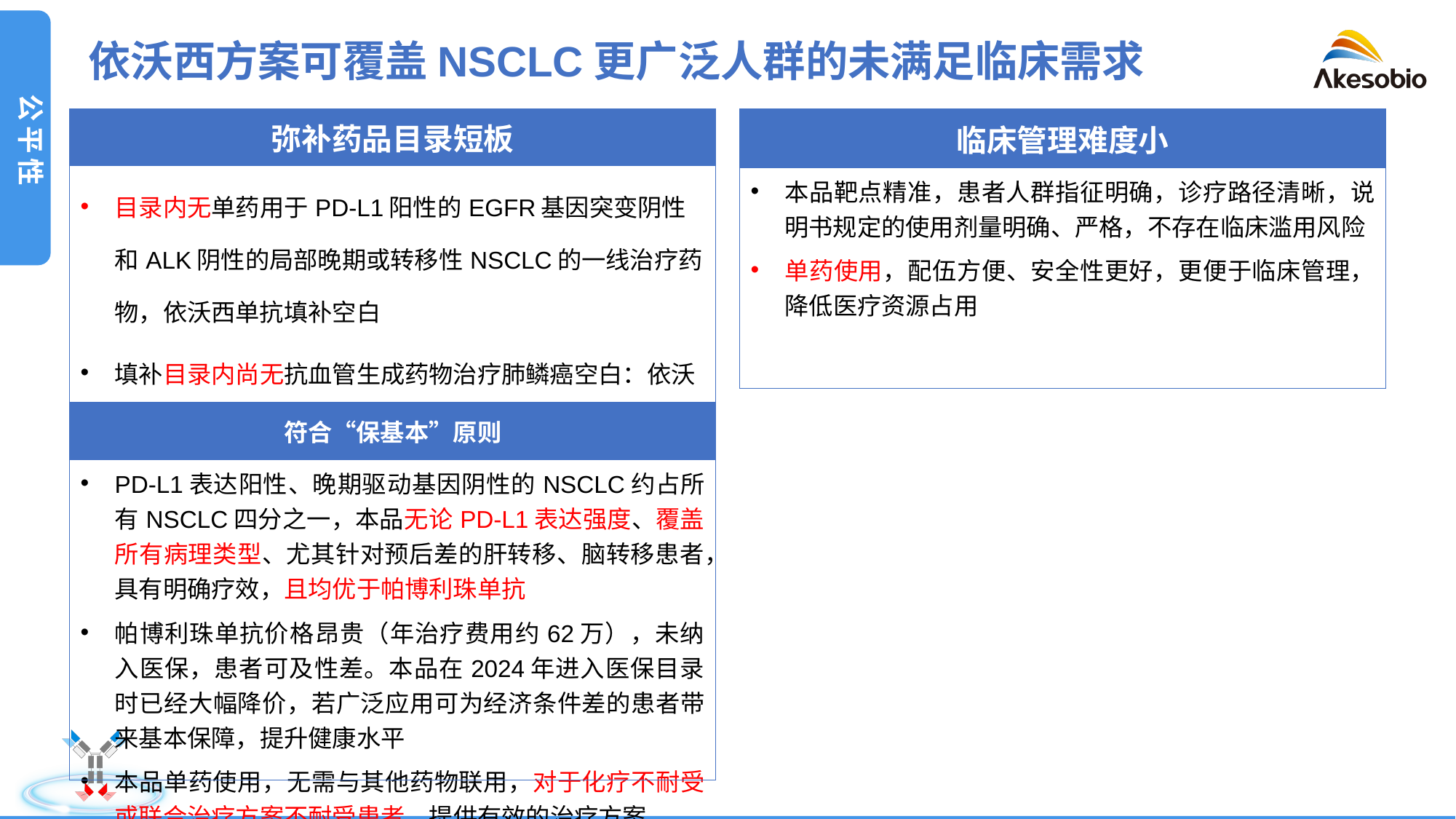

公平性
依沃西方案可覆盖NSCLC更广泛人群的未满足临床需求
| 弥补药品目录短板 |
| --- |
| 目录内无单药用于PD-L1阳性的EGFR基因突变阴性和ALK阴性的局部晚期或转移性NSCLC的一线治疗药物，依沃西单抗填补空白 填补目录内尚无抗血管生成药物治疗肺鳞癌空白：依沃西单抗突破了肺鳞癌使用抗VEGF治疗的安全性壁垒 |
| 临床管理难度小 |
| --- |
| 本品靶点精准，患者人群指征明确，诊疗路径清晰，说明书规定的使用剂量明确、严格，不存在临床滥用风险 单药使用，配伍方便、安全性更好，更便于临床管理，降低医疗资源占用 |

| 符合“保基本”原则 |
| --- |
| PD-L1表达阳性、晚期驱动基因阴性的NSCLC约占所有NSCLC四分之一，本品无论PD-L1表达强度、覆盖所有病理类型、尤其针对预后差的肝转移、脑转移患者，具有明确疗效，且均优于帕博利珠单抗 帕博利珠单抗价格昂贵（年治疗费用约62万），未纳入医保，患者可及性差。本品在2024年进入医保目录时已经大幅降价，若广泛应用可为经济条件差的患者带来基本保障，提升健康水平 本品单药使用，无需与其他药物联用，对于化疗不耐受或联合治疗方案不耐受患者，提供有效的治疗方案 |